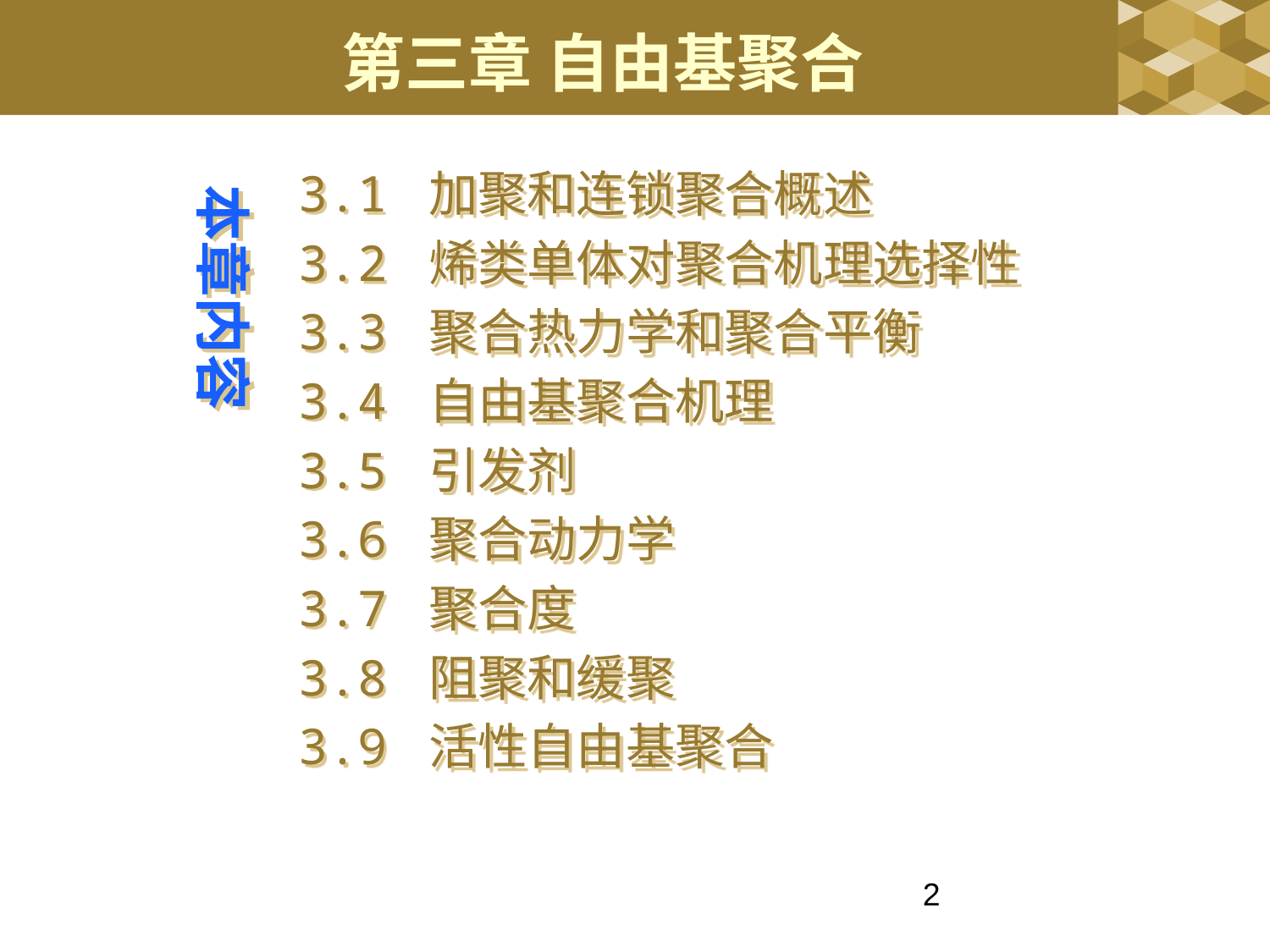

第三章 自由基聚合
3.1 加聚和连锁聚合概述
3.2 烯类单体对聚合机理选择性
3.3 聚合热力学和聚合平衡
3.4 自由基聚合机理
3.5 引发剂
3.6 聚合动力学
3.7 聚合度
3.8 阻聚和缓聚
3.9 活性自由基聚合
本章内容
2